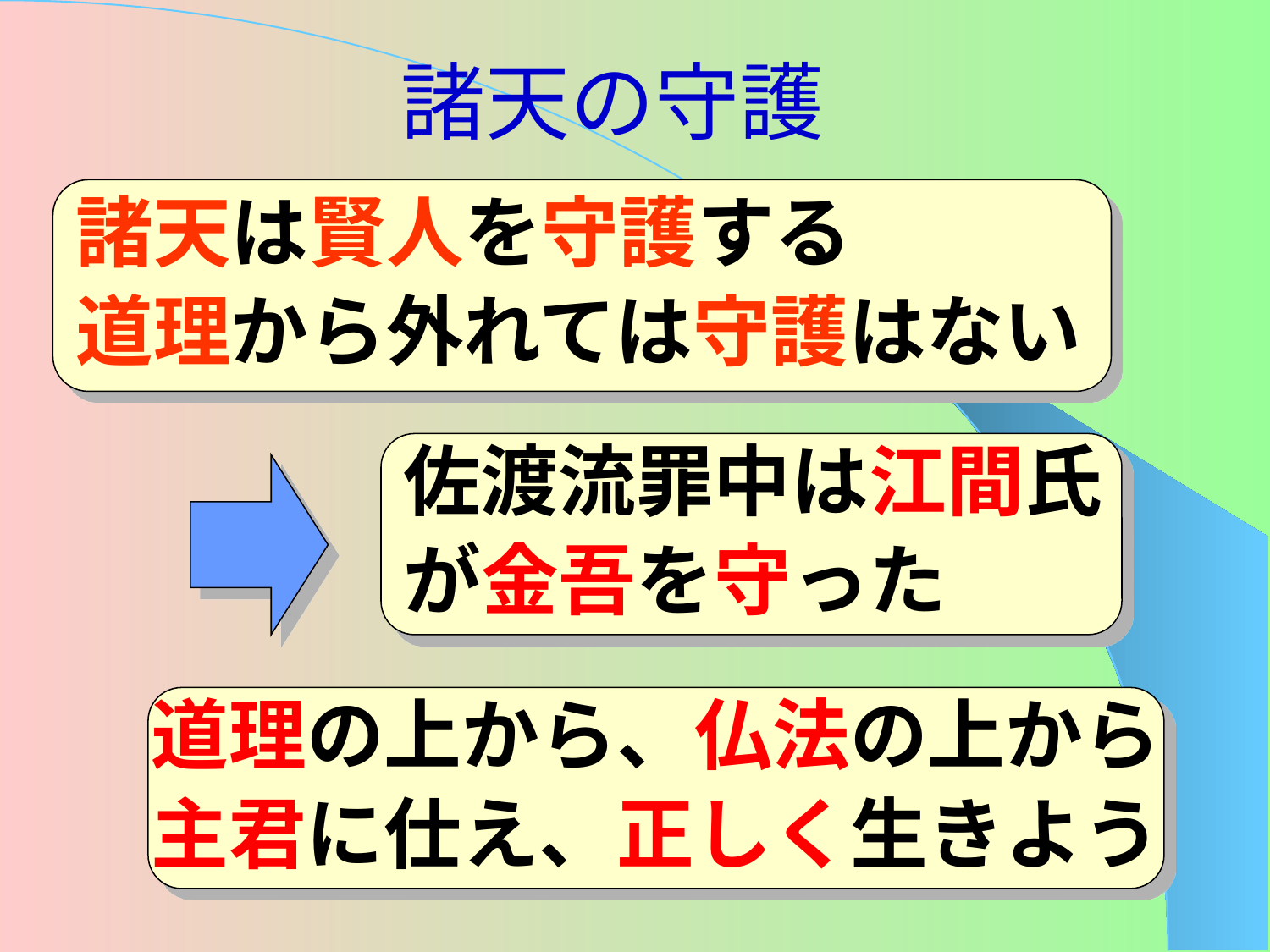

# 諸天の守護
諸天は賢人を守護する
道理から外れては守護はない
佐渡流罪中は江間氏
が金吾を守った

道理の上から、仏法の上から
主君に仕え、正しく生きよう